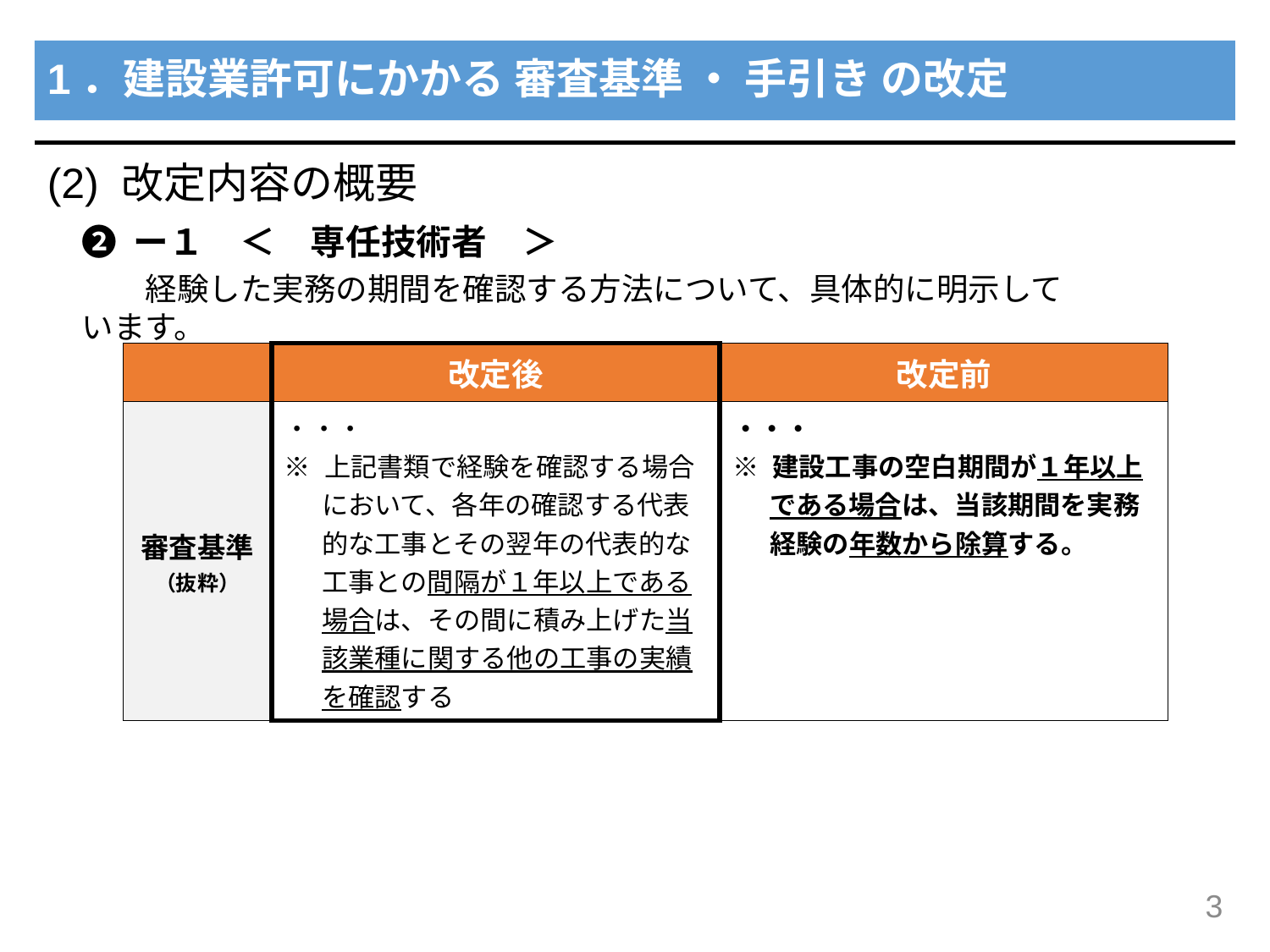

1．建設業許可にかかる 審査基準 ・ 手引き の改定
(2) 改定内容の概要
❷ ー１　＜　専任技術者　＞
　　経験した実務の期間を確認する方法について、具体的に明示しています。
|  | 改定後 | 改定前 |
| --- | --- | --- |
| 審査基準 （抜粋） | ・・・ ※ 上記書類で経験を確認する場合において、各年の確認する代表的な工事とその翌年の代表的な工事との間隔が１年以上である場合は、その間に積み上げた当該業種に関する他の工事の実績を確認する | ・・・ ※ 建設工事の空白期間が１年以上である場合は、当該期間を実務経験の年数から除算する。 |
3